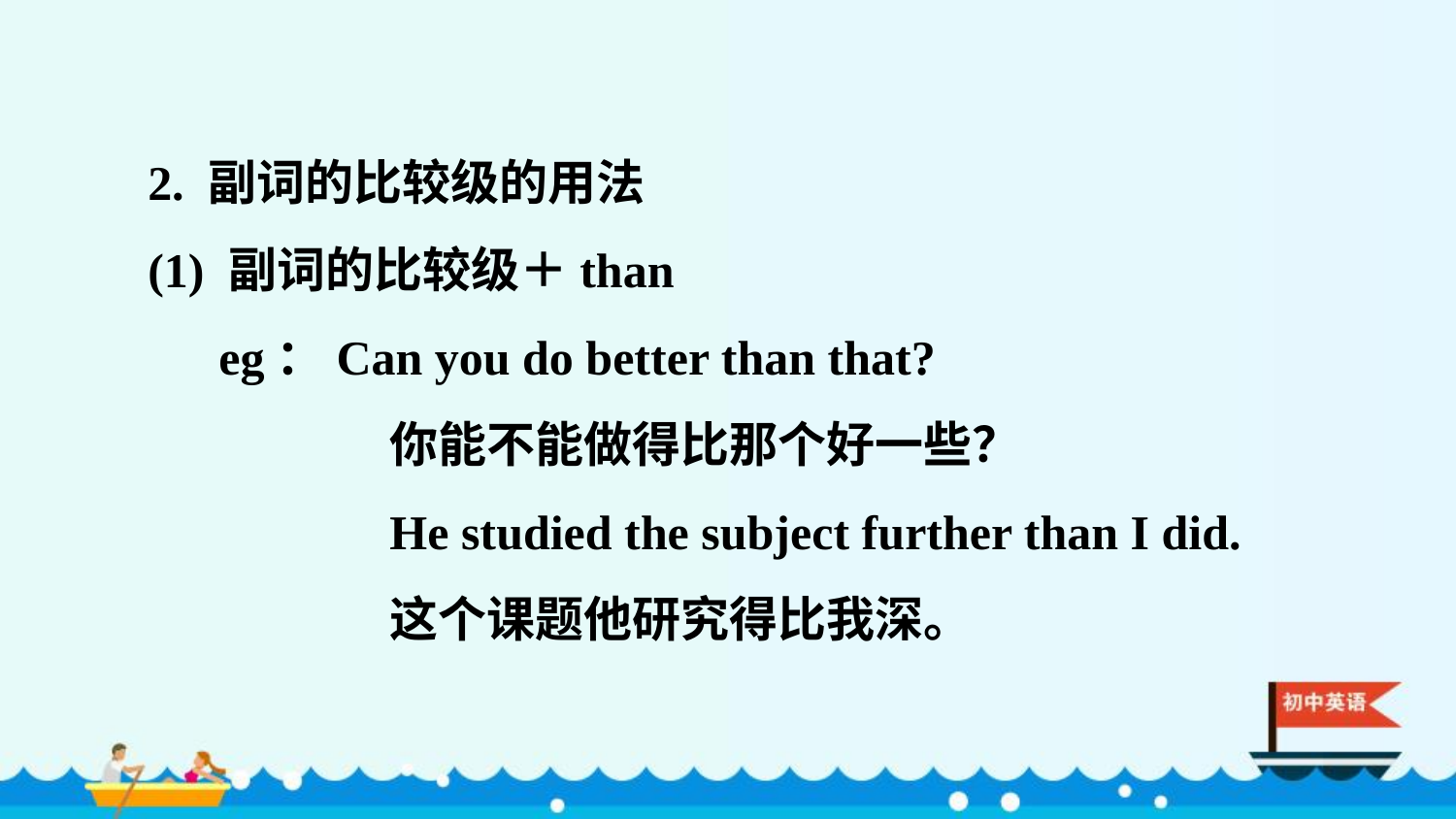

2. 副词的比较级的用法
(1) 副词的比较级＋than
eg：Can you do better than that?
你能不能做得比那个好一些？
He studied the subject further than I did.
这个课题他研究得比我深。